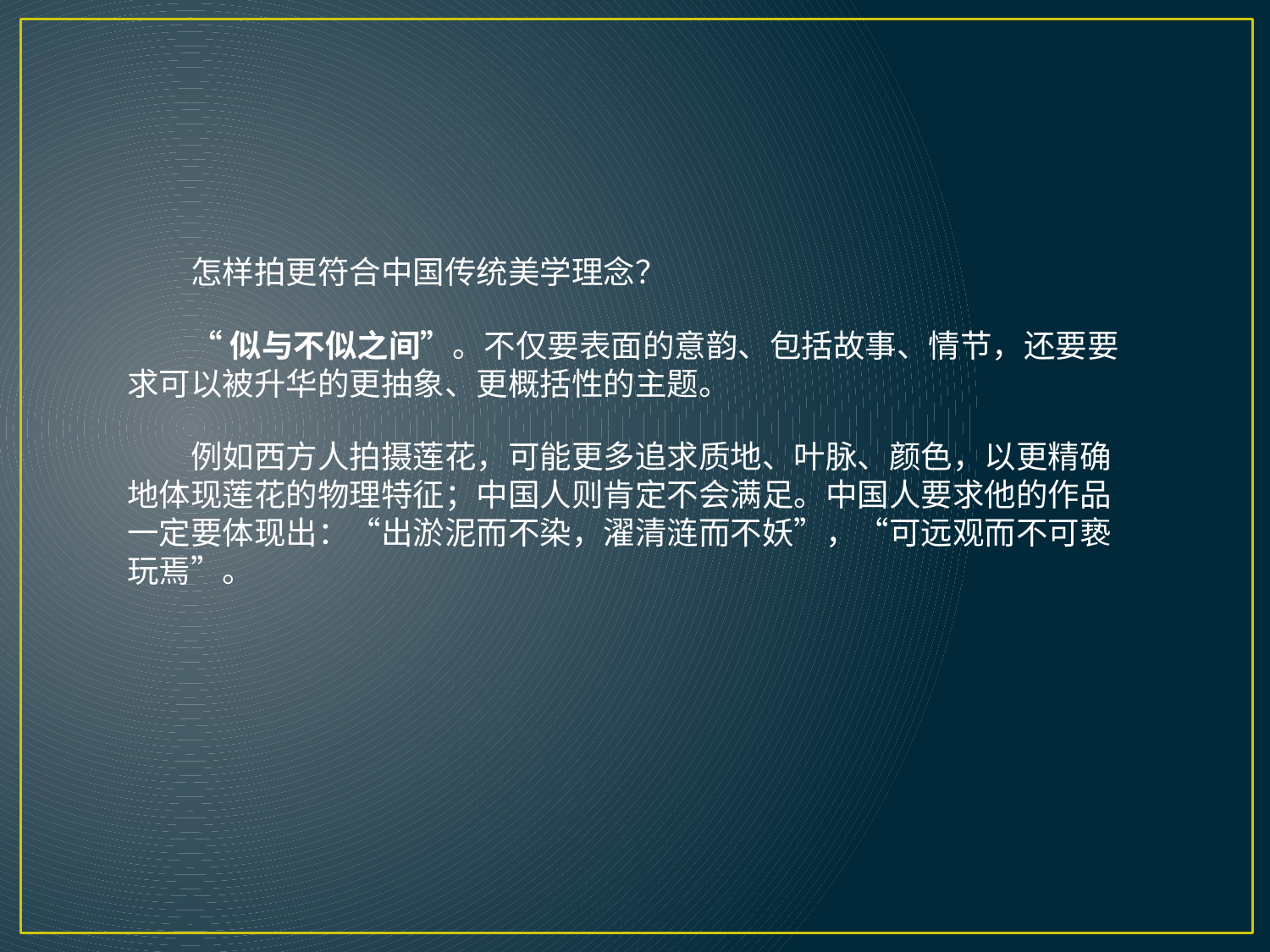

怎样拍更符合中国传统美学理念？
“似与不似之间”。不仅要表面的意韵、包括故事、情节，还要要求可以被升华的更抽象、更概括性的主题。
例如西方人拍摄莲花，可能更多追求质地、叶脉、颜色，以更精确地体现莲花的物理特征；中国人则肯定不会满足。中国人要求他的作品一定要体现出：“出淤泥而不染，濯清涟而不妖”，“可远观而不可亵玩焉”。